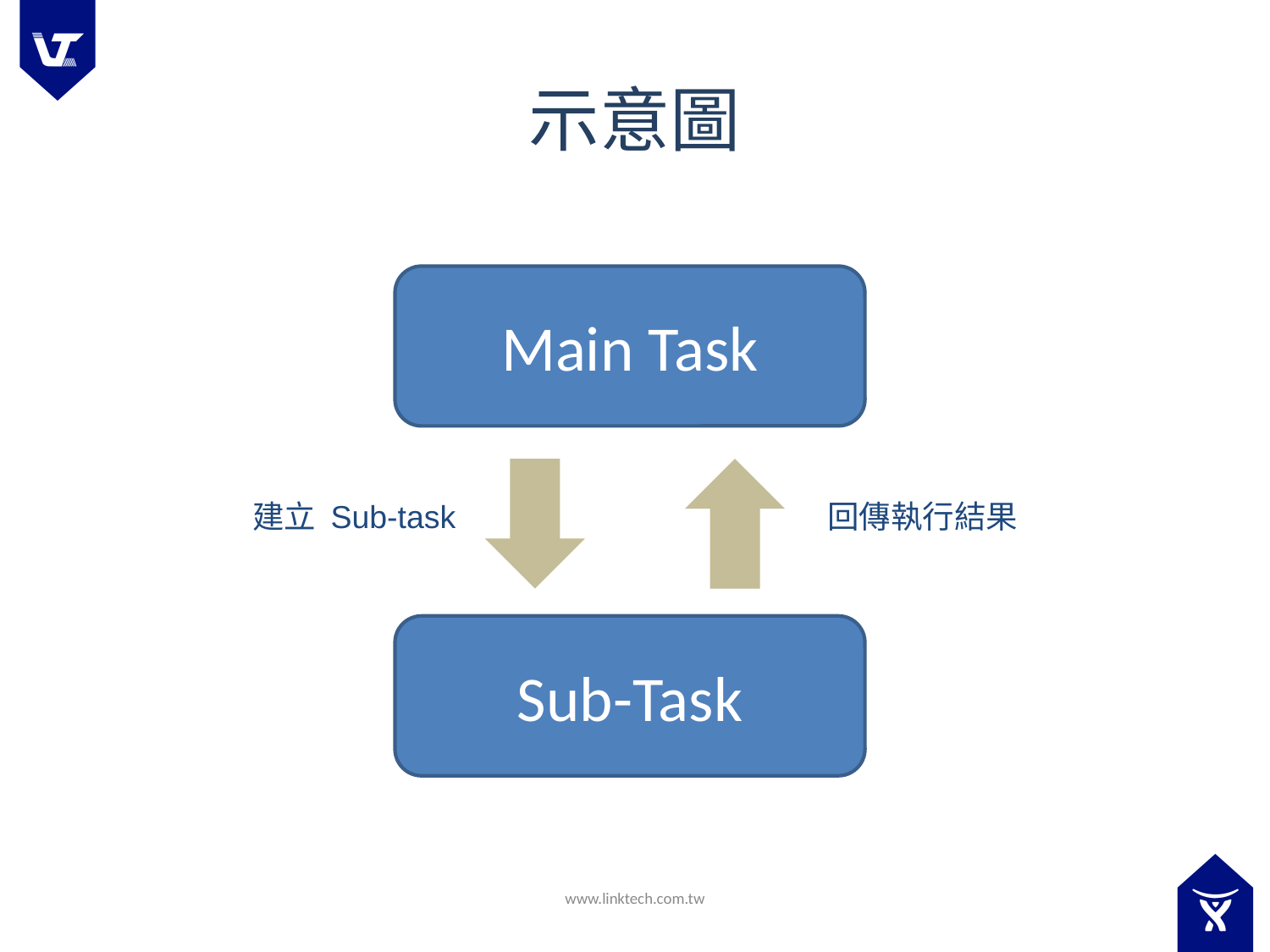

# 示意圖
Main Task

建立 Sub-task
回傳執行結果
Sub-Task
www.linktech.com.tw